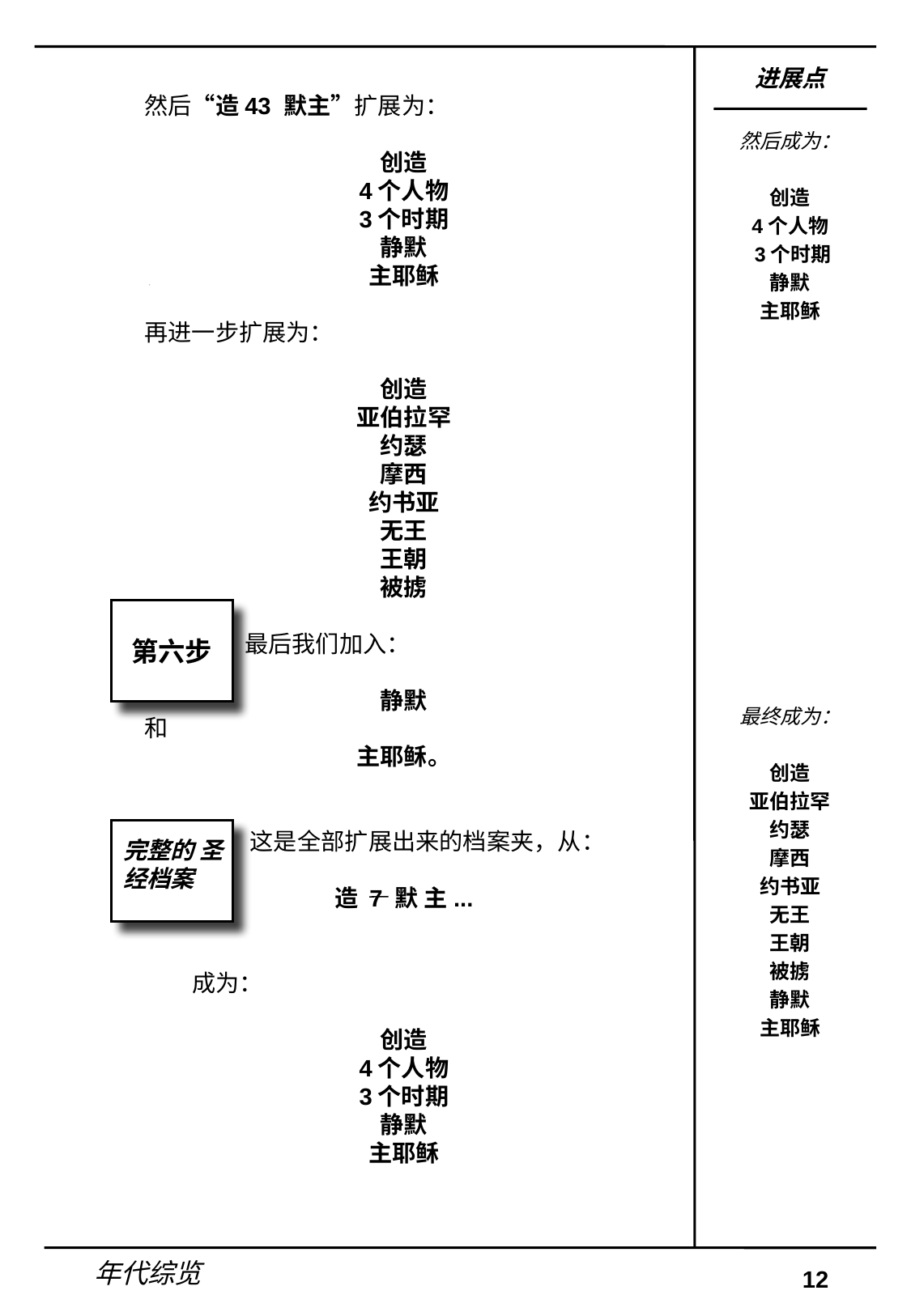

进展点

然后成为：

创造
4个人物
 3个时期
静默
主耶稣

最终成为：

创造
亚伯拉罕
约瑟
摩西
约书亚
无王
王朝
被掳
静默
主耶稣

然后“造43 默主”扩展为：

创造
4个人物
3个时期
静默
主耶稣

再进一步扩展为：

创造
亚伯拉罕
约瑟
摩西
约书亚
无王
王朝
被掳

                  最后我们加入：

静默
和
主耶稣。

                   这是全部扩展出来的档案夹，从：

造 7 默 主...

        成为：

创造
4个人物
3个时期
静默
主耶稣

第六步

完整的 圣经档案

年代综览
12